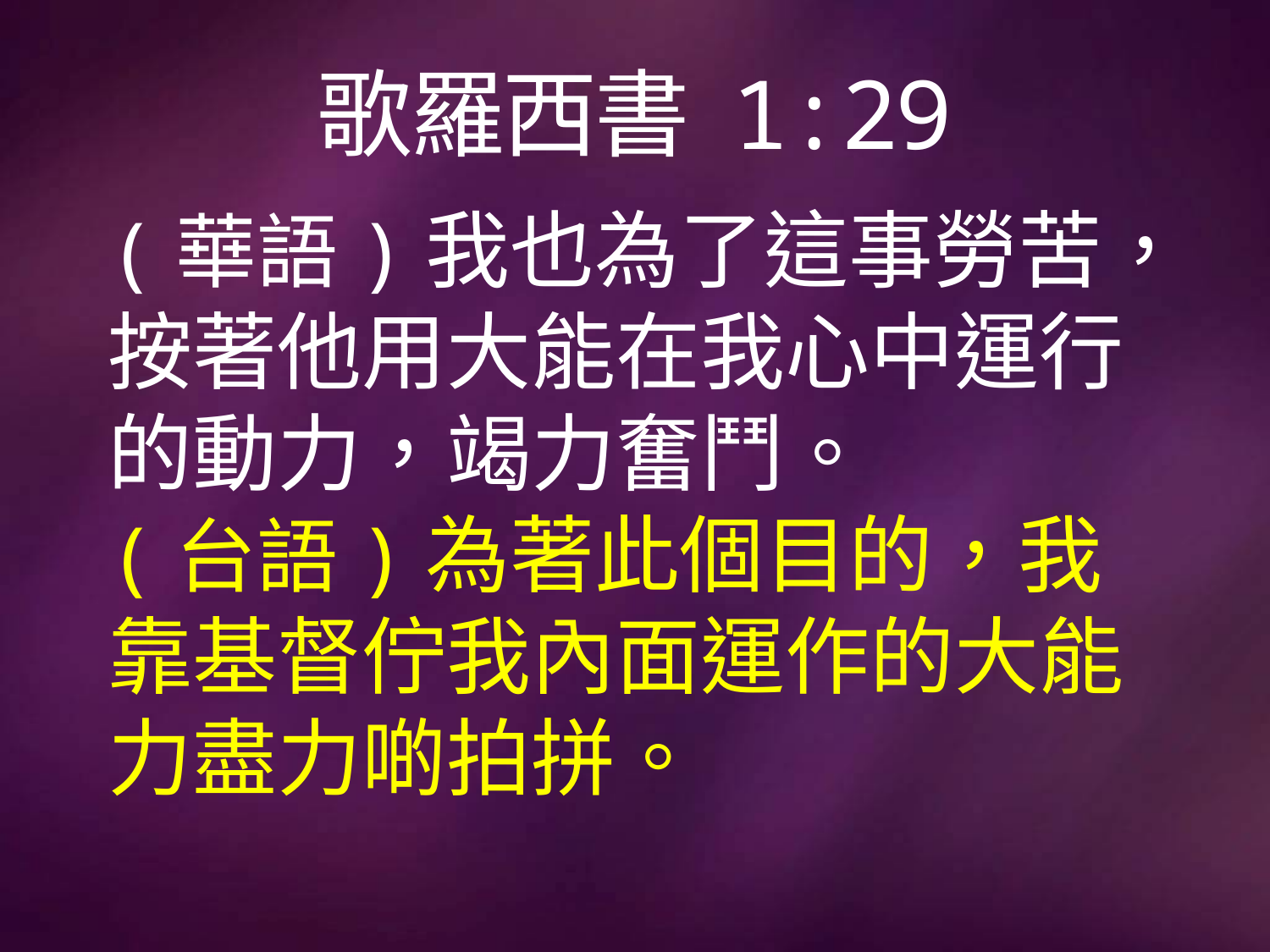

# 歌羅西書 1:29
(華語)我也為了這事勞苦，按著他用大能在我心中運行的動力，竭力奮鬥。
(台語)為著此個目的，我靠基督佇我內面運作的大能力盡力啲拍拼。